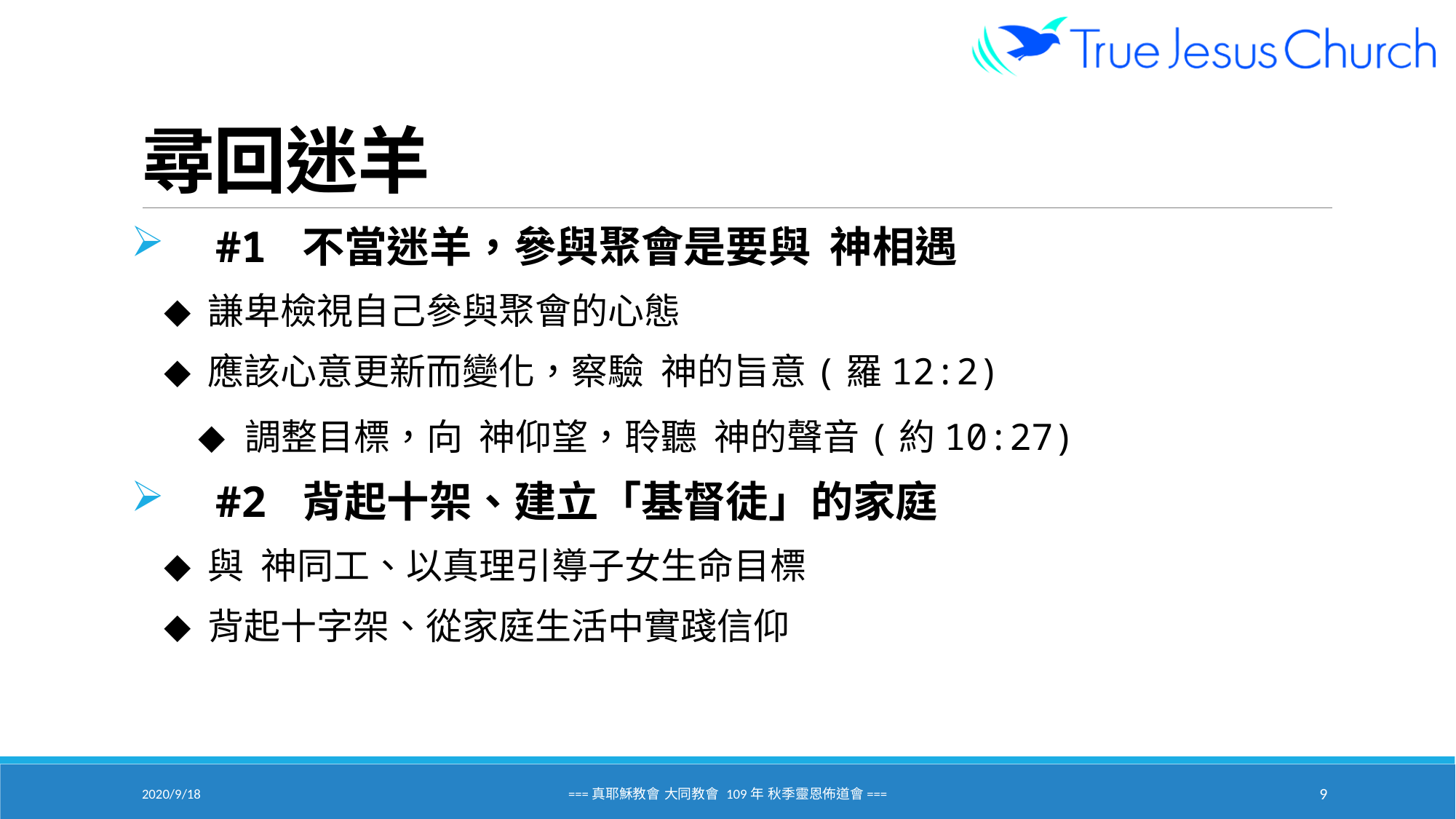

# 尋回迷羊
  #1 不當迷羊，參與聚會是要與  神相遇
    ◆ 謙卑檢視自己參與聚會的心態
    ◆ 應該心意更新而變化，察驗  神的旨意(羅12:2)
       ◆  調整目標，向  神仰望，聆聽  神的聲音(約10:27)
  #2 背起十架、建立「基督徒」的家庭
    ◆ 與  神同工、以真理引導子女生命目標
    ◆ 背起十字架、從家庭生活中實踐信仰

2020/9/18
===真耶穌教會 大同教會 109年 秋季靈恩佈道會===
9